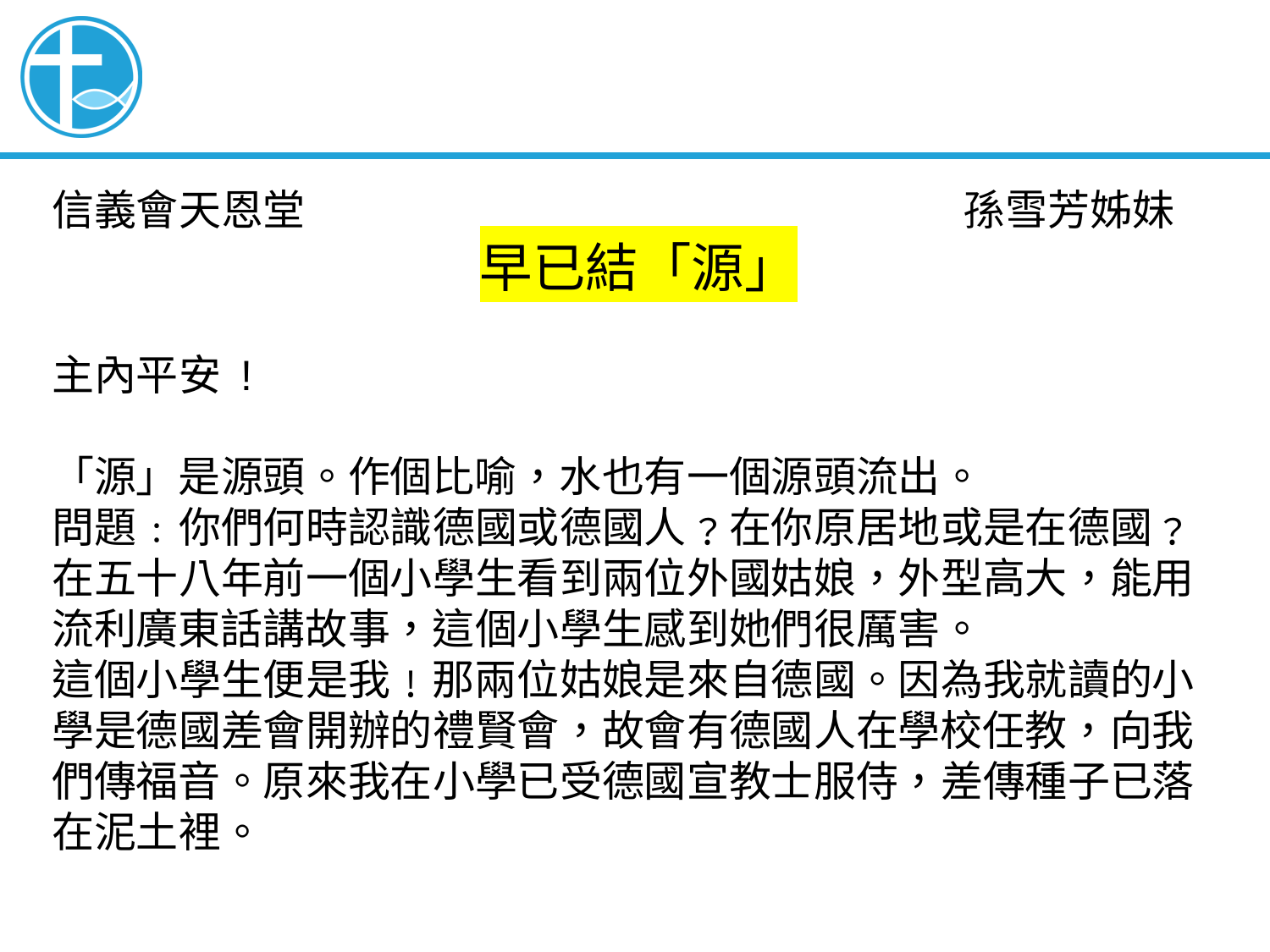

信義會天恩堂                                                                     孫雪芳姊妹
早已結「源」

主內平安 !

「源」是源頭。作個比喻，水也有一個源頭流出。
問題﹕你們何時認識德國或德國人﹖在你原居地或是在德國﹖
在五十八年前一個小學生看到兩位外國姑娘，外型高大，能用流利廣東話講故事，這個小學生感到她們很厲害。
這個小學生便是我﹗那兩位姑娘是來自德國。因為我就讀的小學是德國差會開辦的禮賢會，故會有德國人在學校任教，向我們傳福音。原來我在小學已受德國宣教士服侍，差傳種子已落在泥土裡。